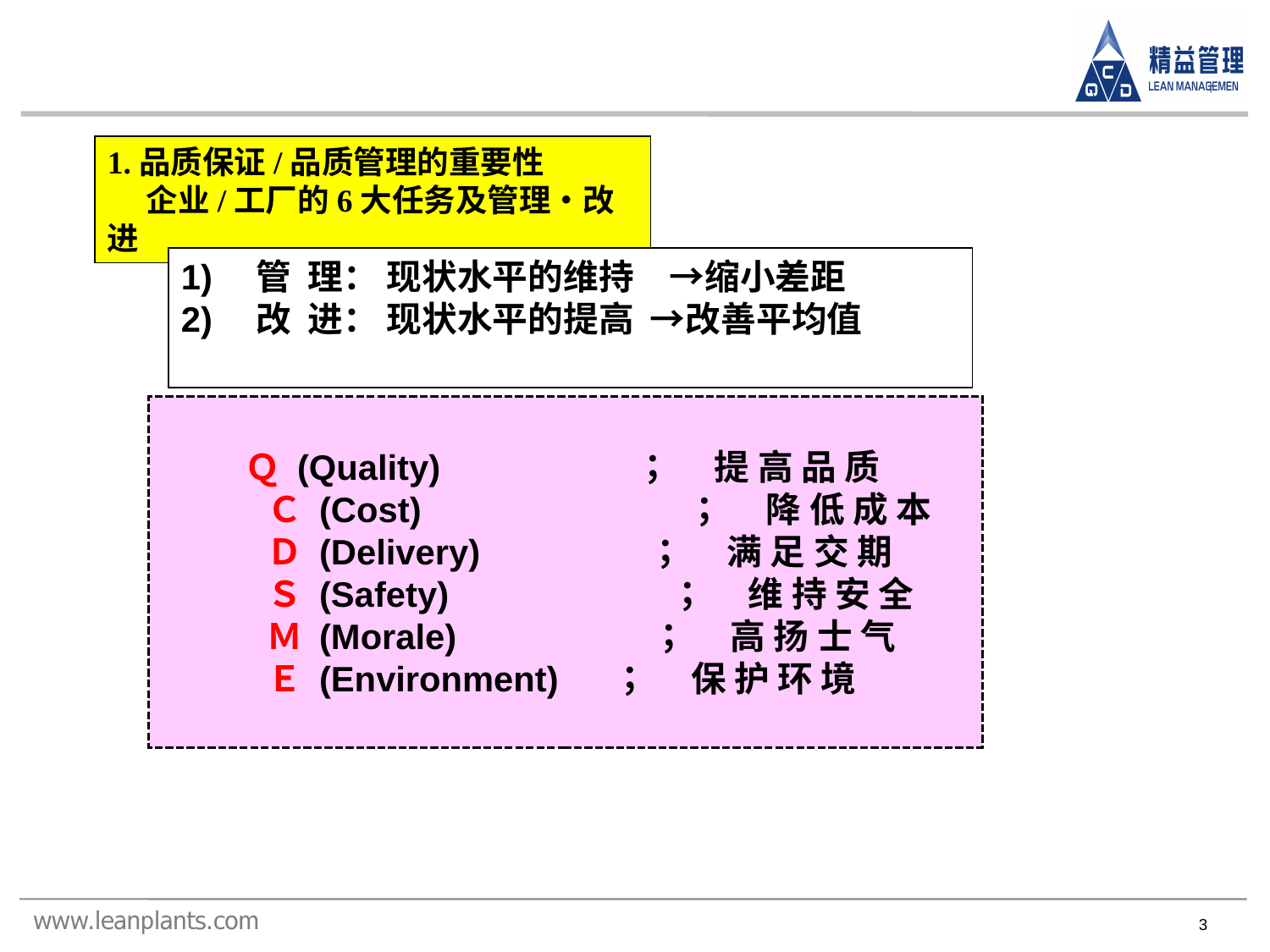

1.品质保证/品质管理的重要性
　 企业/工厂的6大任务及管理・改进
1)　管  理： 现状水平的维持　→缩小差距
2)　改  进： 现状水平的提高  →改善平均值

    　 Ｑ (Quality) 　　　　　； 　提 高 品 质
　　　Ｃ (Cost) 　　　　　　　； 　降 低 成 本
　　　Ｄ (Delivery) 　 　　　； 　满 足 交 期
　　　Ｓ (Safety)　　　　　　； 　维 持 安 全
　　　Ｍ (Morale) 　　　　　； 　高 扬 士 气
　　　Ｅ (Environment) 　； 　保 护 环 境